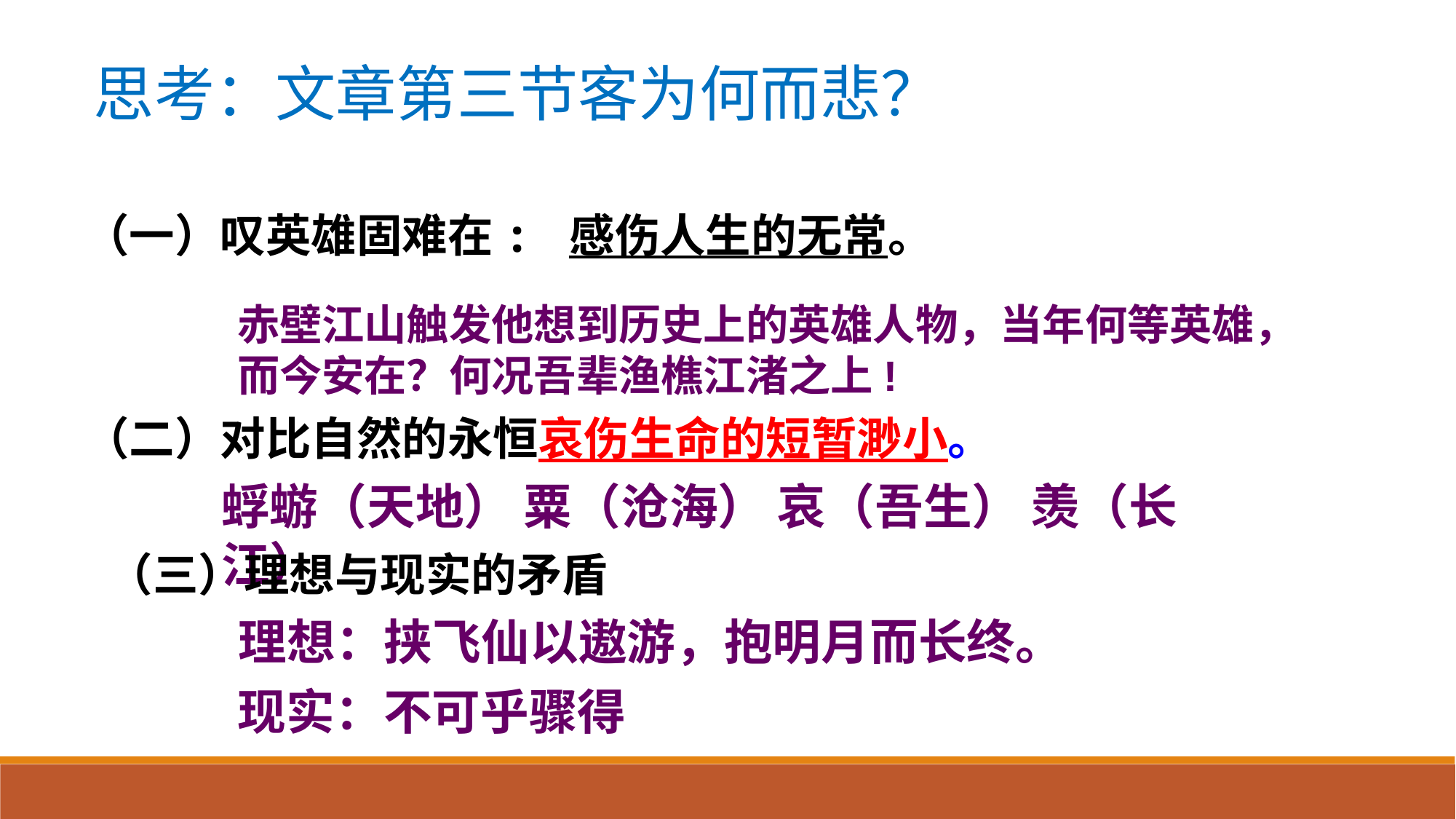

思考：文章第三节客为何而悲？
（一）叹英雄固难在: 感伤人生的无常。
赤壁江山触发他想到历史上的英雄人物，当年何等英雄，而今安在？何况吾辈渔樵江渚之上!
（二）对比自然的永恒哀伤生命的短暂渺小。
蜉蝣（天地） 粟（沧海） 哀（吾生） 羡（长江）
（三）理想与现实的矛盾
理想：挟飞仙以遨游，抱明月而长终。
现实：不可乎骤得